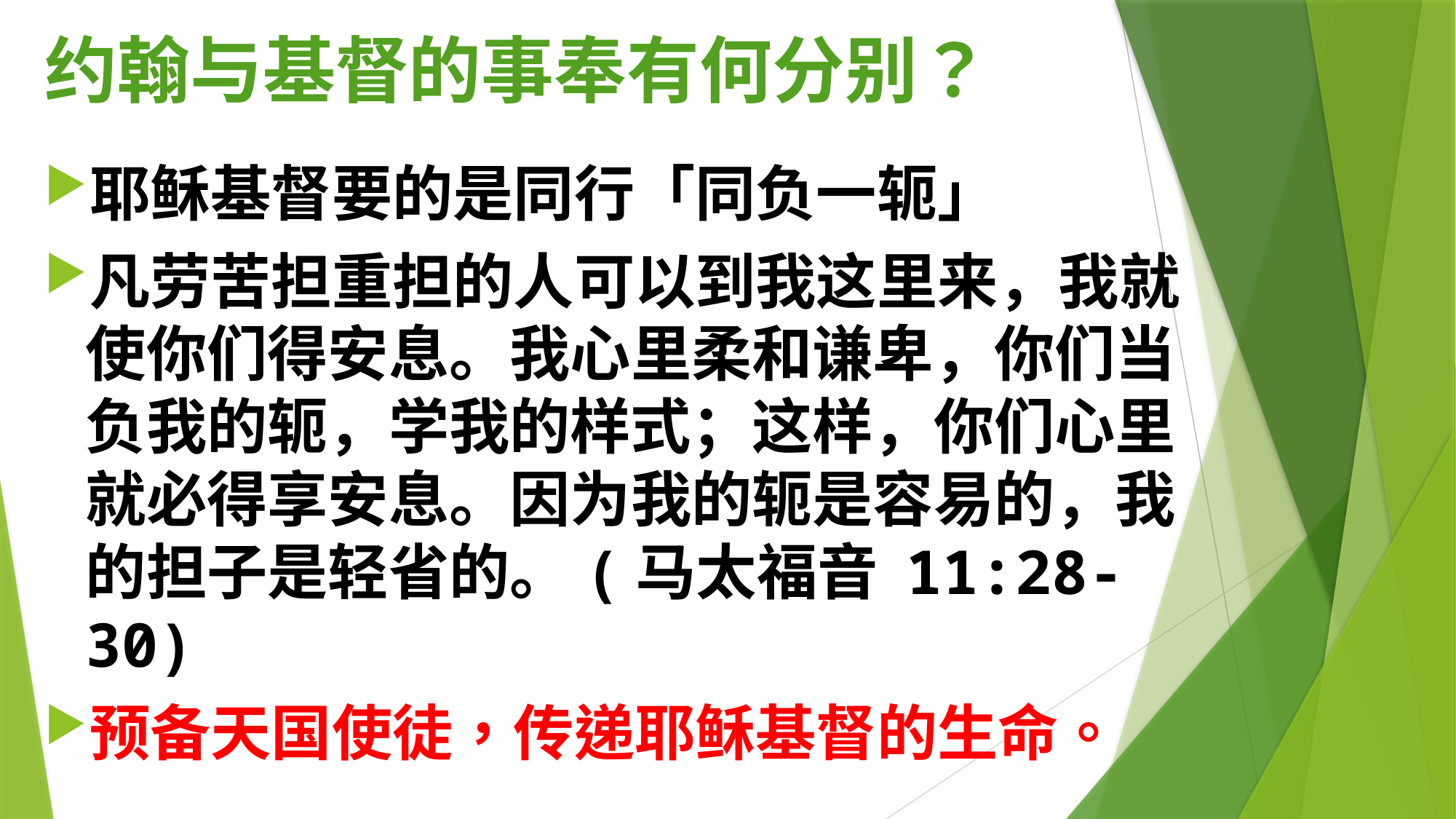

# 约翰与基督的事奉有何分别？
耶稣基督要的是同行「同负一轭」
凡劳苦担重担的人可以到我这里来，我就使你们得安息。我心里柔和谦卑，你们当负我的轭，学我的样式；这样，你们心里就必得享安息。因为我的轭是容易的，我的担子是轻省的。(马太福音 11:28-30)
预备天国使徒，传递耶稣基督的生命。